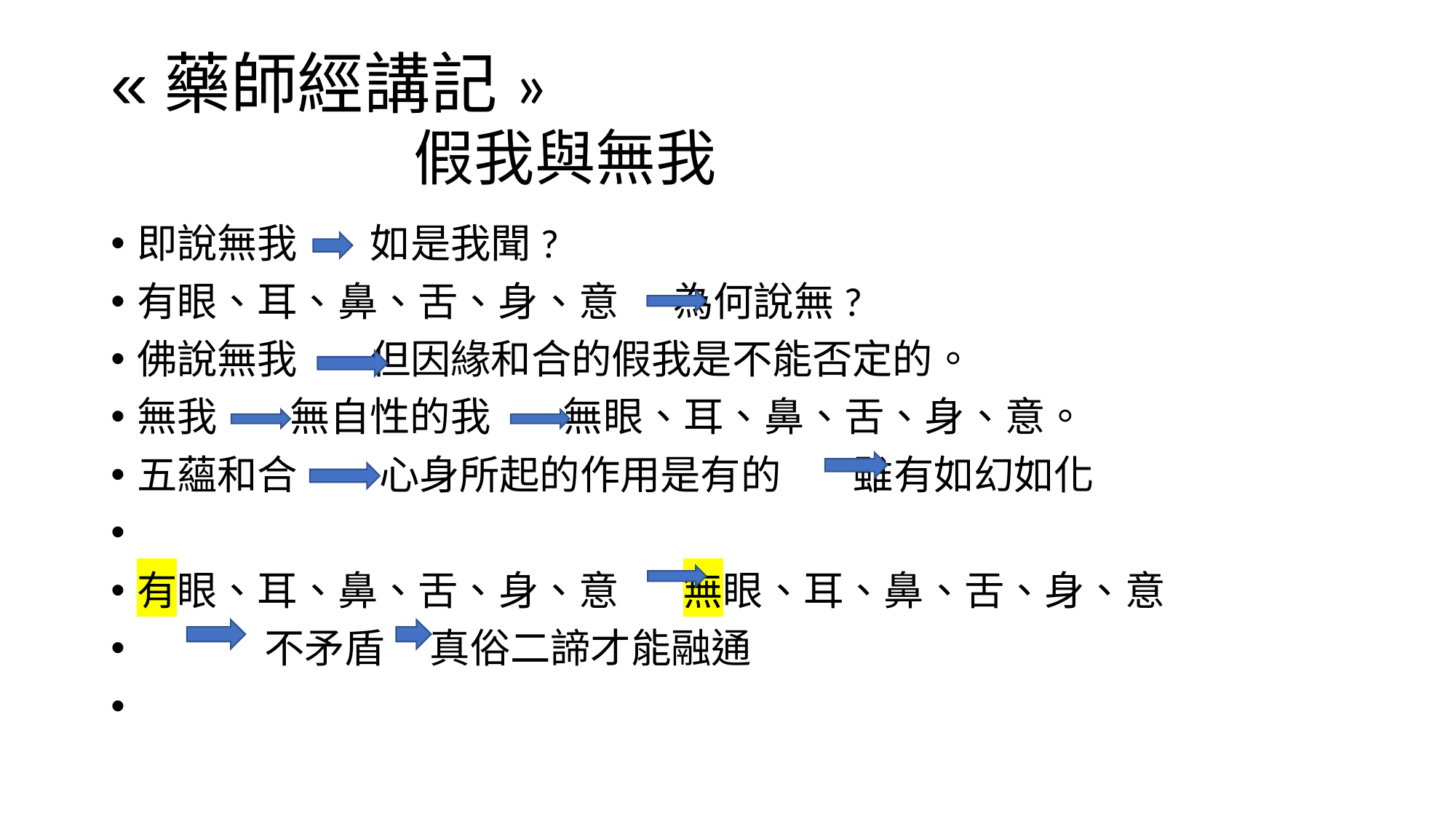

# «藥師經講記» 假我與無我
即說無我        如是我聞?
有眼、耳、鼻、舌、身、意      為何說無?
佛說無我        但因緣和合的假我是不能否定的。
無我        無自性的我        無眼、耳、鼻、舌、身、意。
五蘊和合         心身所起的作用是有的        雖有如幻如化

有眼、耳、鼻、舌、身、意       無眼、耳、鼻、舌、身、意
             不矛盾     真俗二諦才能融通